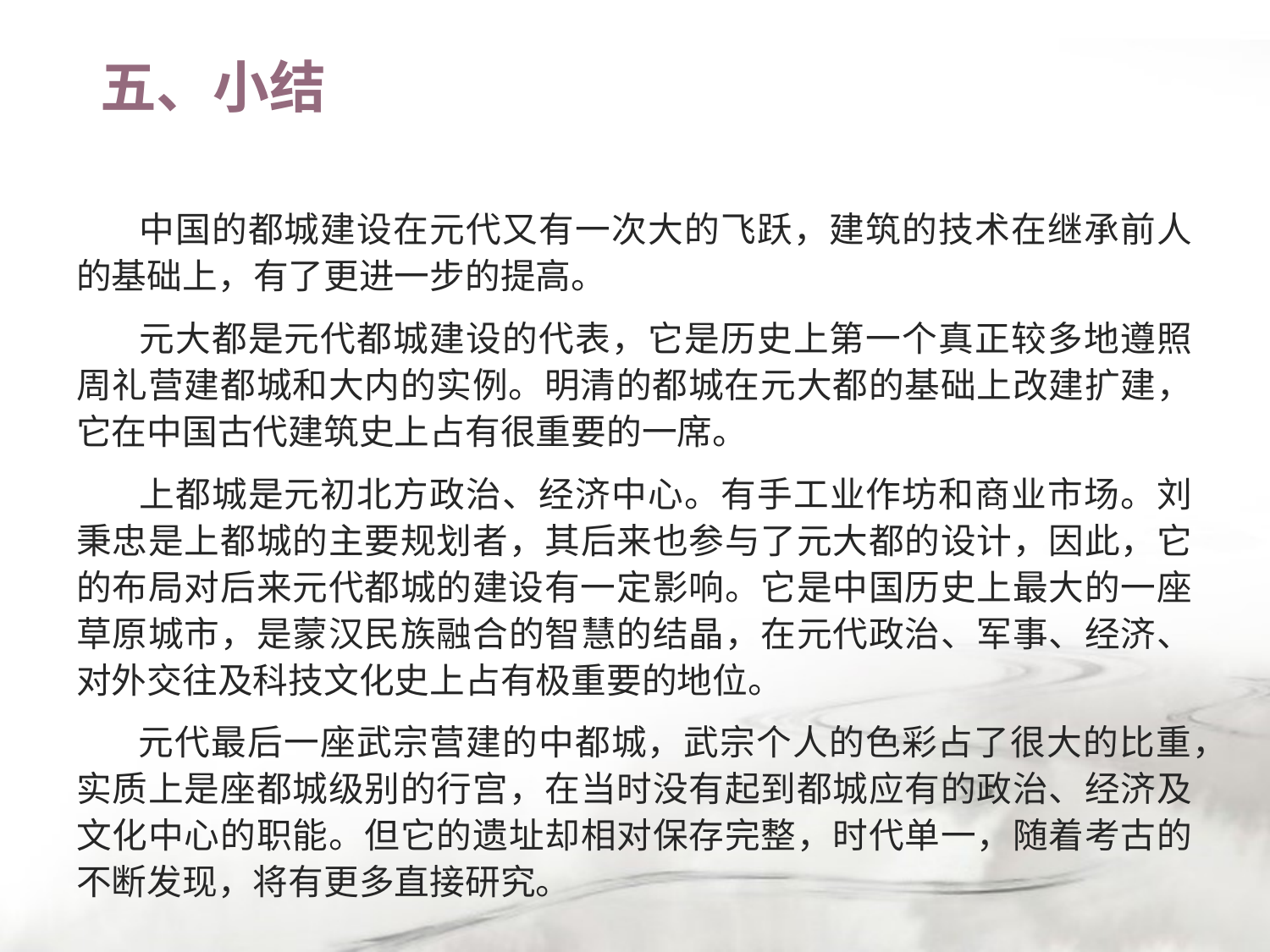

# 五、小结
      中国的都城建设在元代又有一次大的飞跃，建筑的技术在继承前人的基础上，有了更进一步的提高。
      元大都是元代都城建设的代表，它是历史上第一个真正较多地遵照周礼营建都城和大内的实例。明清的都城在元大都的基础上改建扩建，它在中国古代建筑史上占有很重要的一席。
      上都城是元初北方政治、经济中心。有手工业作坊和商业市场。刘秉忠是上都城的主要规划者，其后来也参与了元大都的设计，因此，它的布局对后来元代都城的建设有一定影响。它是中国历史上最大的一座草原城市，是蒙汉民族融合的智慧的结晶，在元代政治、军事、经济、对外交往及科技文化史上占有极重要的地位。
      元代最后一座武宗营建的中都城，武宗个人的色彩占了很大的比重，实质上是座都城级别的行宫，在当时没有起到都城应有的政治、经济及文化中心的职能。但它的遗址却相对保存完整，时代单一，随着考古的不断发现，将有更多直接研究。